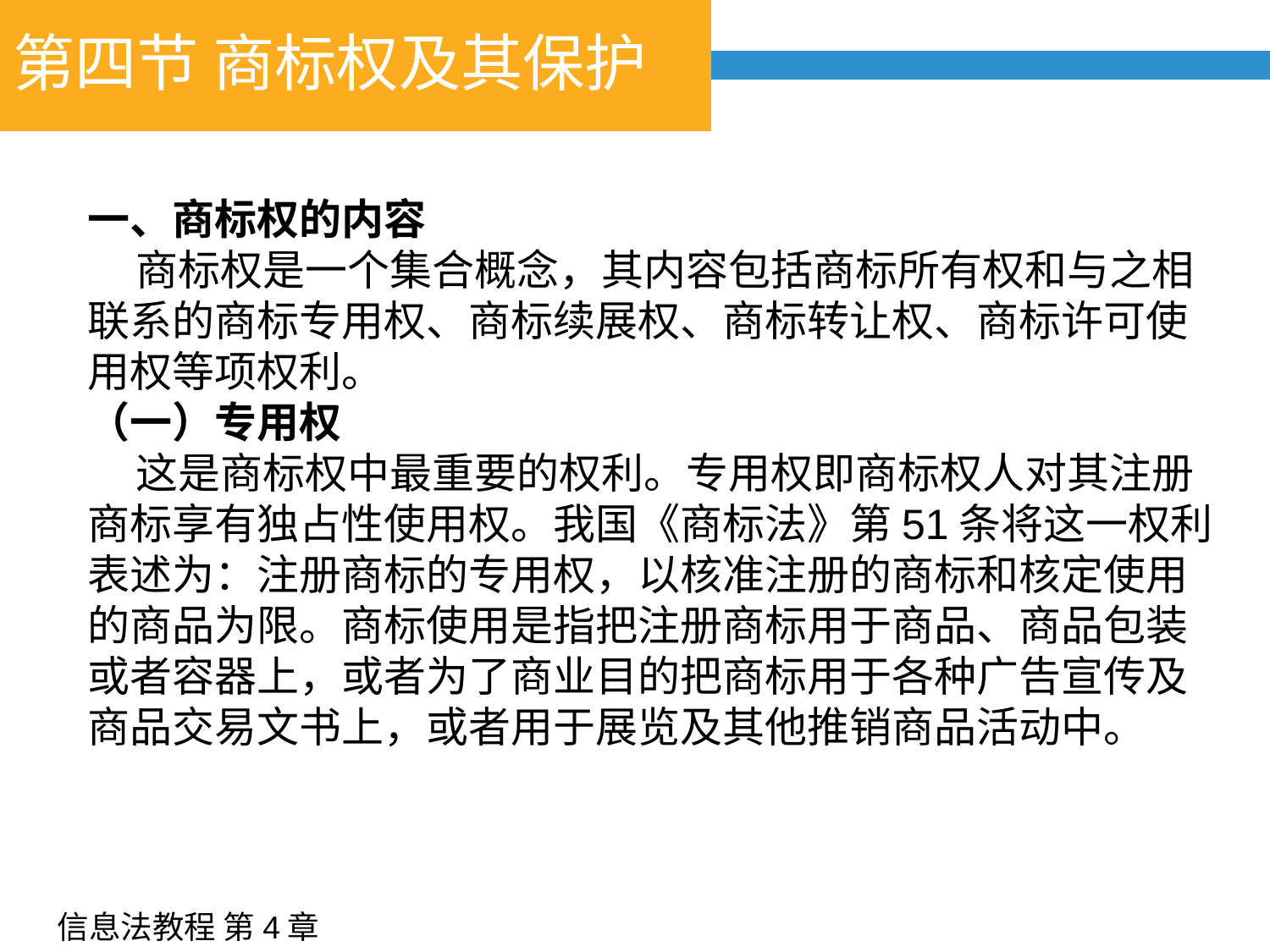

# 第四节 商标权及其保护
一、商标权的内容
    商标权是一个集合概念，其内容包括商标所有权和与之相联系的商标专用权、商标续展权、商标转让权、商标许可使用权等项权利。
（一）专用权
    这是商标权中最重要的权利。专用权即商标权人对其注册商标享有独占性使用权。我国《商标法》第51条将这一权利表述为：注册商标的专用权，以核准注册的商标和核定使用的商品为限。商标使用是指把注册商标用于商品、商品包装或者容器上，或者为了商业目的把商标用于各种广告宣传及商品交易文书上，或者用于展览及其他推销商品活动中。
信息法教程 第4章